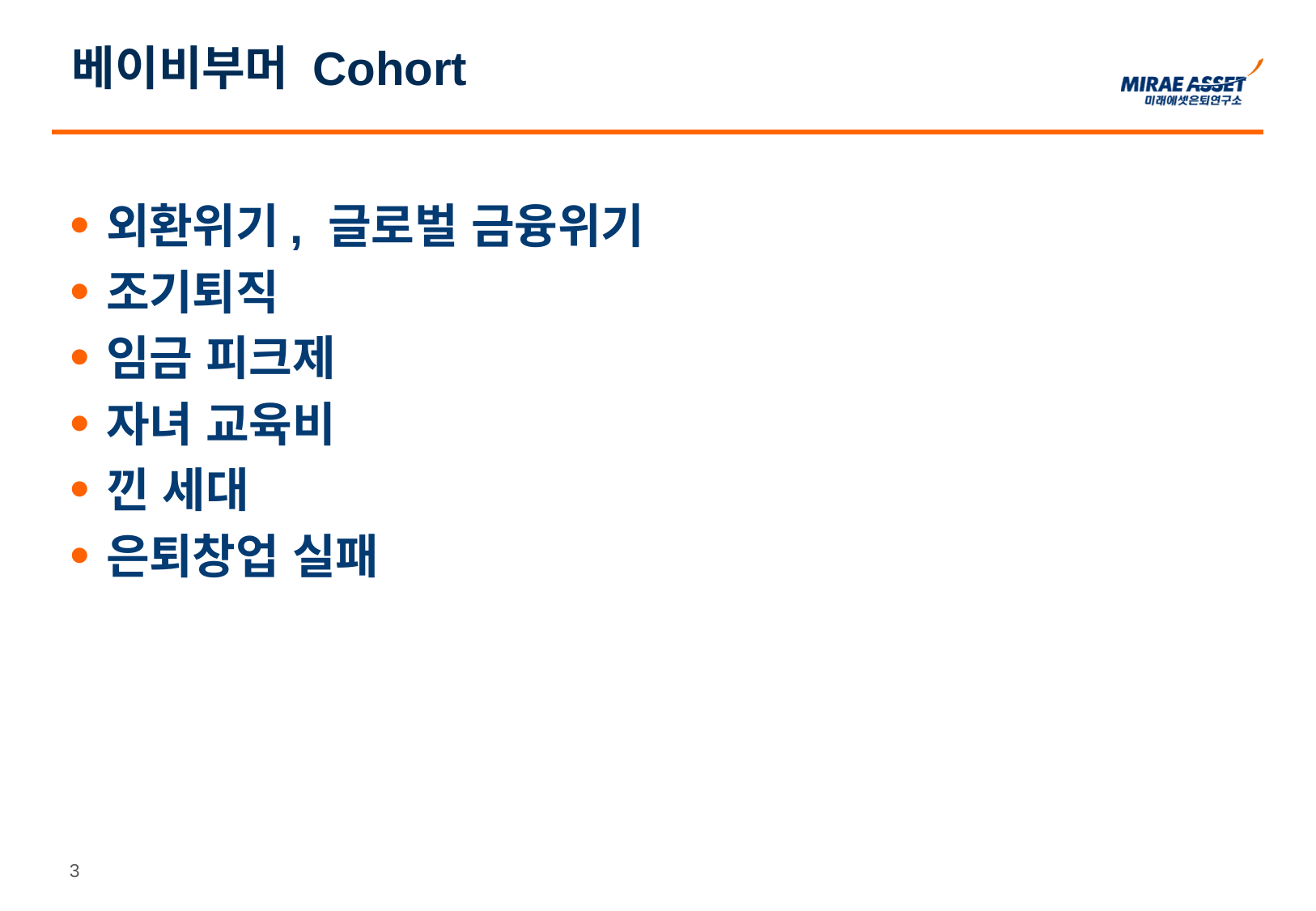

베이비부머 Cohort
외환위기, 글로벌 금융위기
조기퇴직
임금 피크제
자녀 교육비
낀 세대
은퇴창업 실패
3